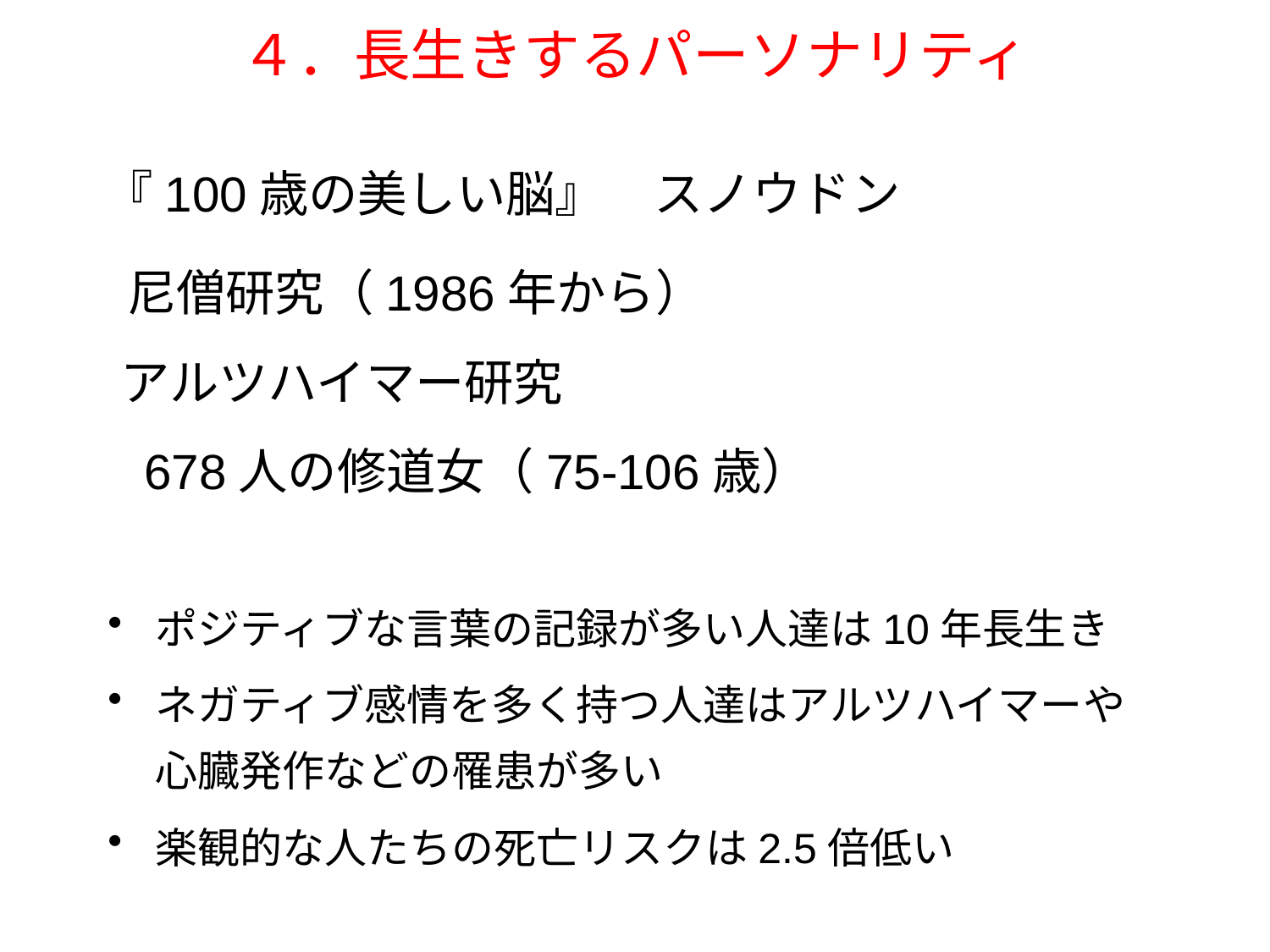

# ４．長生きするパーソナリティ
『100歳の美しい脳』　スノウドン
尼僧研究（1986年から）
アルツハイマー研究
678人の修道女（75-106歳）
ポジティブな言葉の記録が多い人達は10年長生き
ネガティブ感情を多く持つ人達はアルツハイマーや心臓発作などの罹患が多い
楽観的な人たちの死亡リスクは2.5倍低い